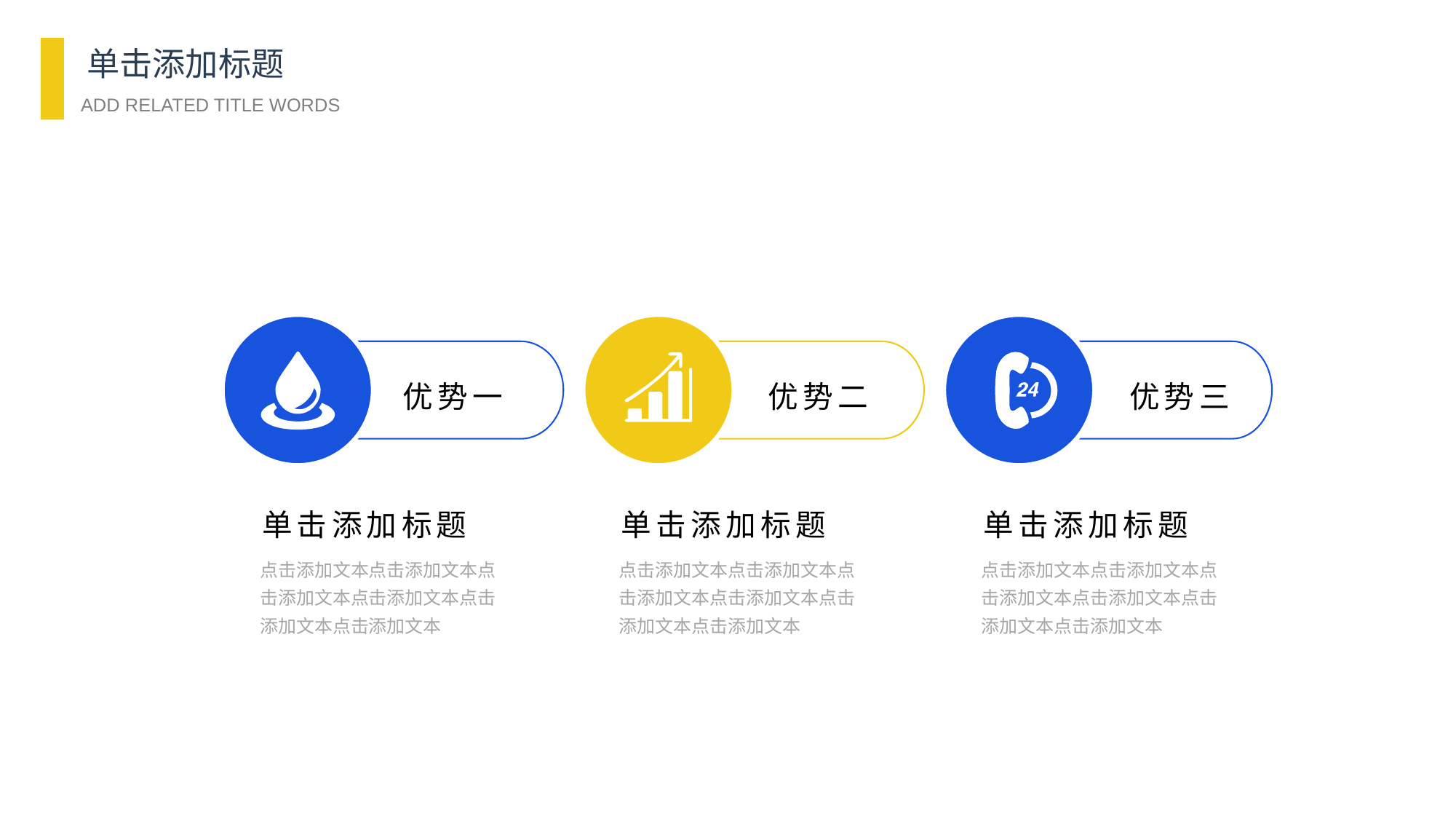

单击添加标题
ADD RELATED TITLE WORDS

优势一

优势二

优势三
单击添加标题
单击添加标题
单击添加标题
点击添加文本点击添加文本点击添加文本点击添加文本点击添加文本点击添加文本
点击添加文本点击添加文本点击添加文本点击添加文本点击添加文本点击添加文本
点击添加文本点击添加文本点击添加文本点击添加文本点击添加文本点击添加文本